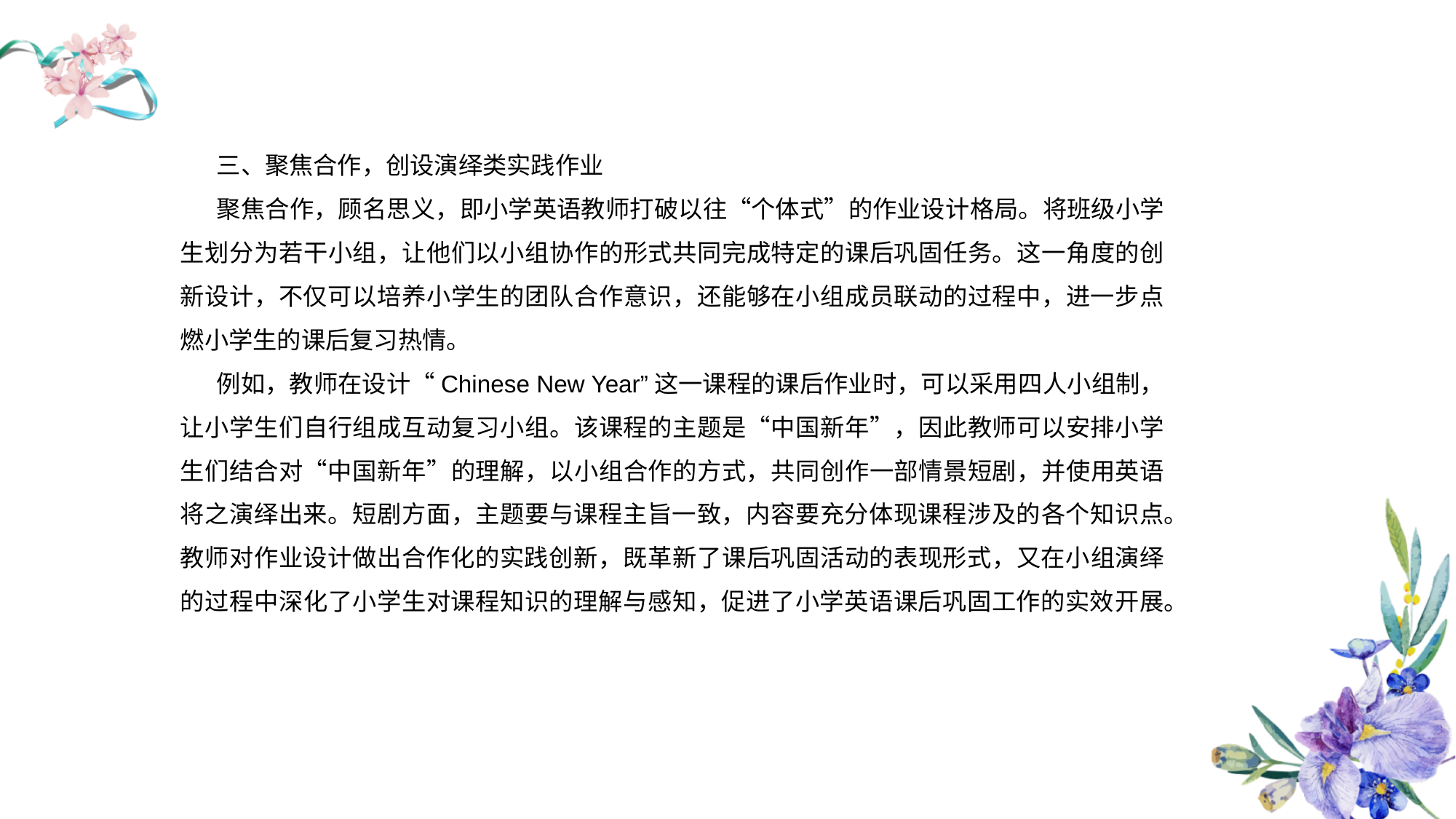

三、聚焦合作，创设演绎类实践作业
聚焦合作，顾名思义，即小学英语教师打破以往“个体式”的作业设计格局。将班级小学生划分为若干小组，让他们以小组协作的形式共同完成特定的课后巩固任务。这一角度的创新设计，不仅可以培养小学生的团队合作意识，还能够在小组成员联动的过程中，进一步点燃小学生的课后复习热情。
例如，教师在设计“Chinese New Year”这一课程的课后作业时，可以采用四人小组制，让小学生们自行组成互动复习小组。该课程的主题是“中国新年”，因此教师可以安排小学生们结合对“中国新年”的理解，以小组合作的方式，共同创作一部情景短剧，并使用英语将之演绎出来。短剧方面，主题要与课程主旨一致，内容要充分体现课程涉及的各个知识点。教师对作业设计做出合作化的实践创新，既革新了课后巩固活动的表现形式，又在小组演绎的过程中深化了小学生对课程知识的理解与感知，促进了小学英语课后巩固工作的实效开展。